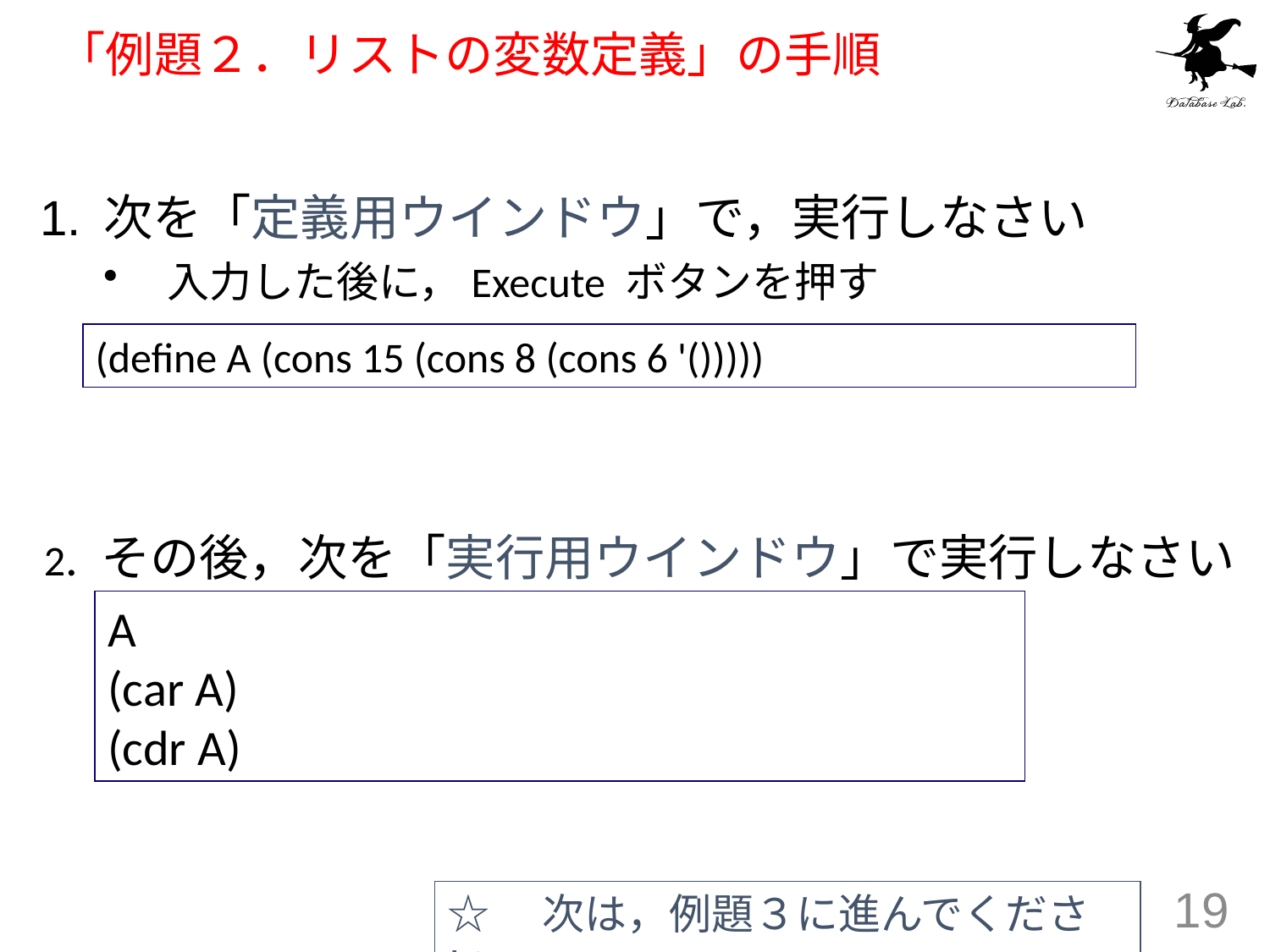

# 「例題２．リストの変数定義」の手順
次を「定義用ウインドウ」で，実行しなさい
入力した後に，Execute ボタンを押す
(define A (cons 15 (cons 8 (cons 6 '()))))
2. その後，次を「実行用ウインドウ」で実行しなさい
A
(car A)
(cdr A)
☆　次は，例題３に進んでください
19